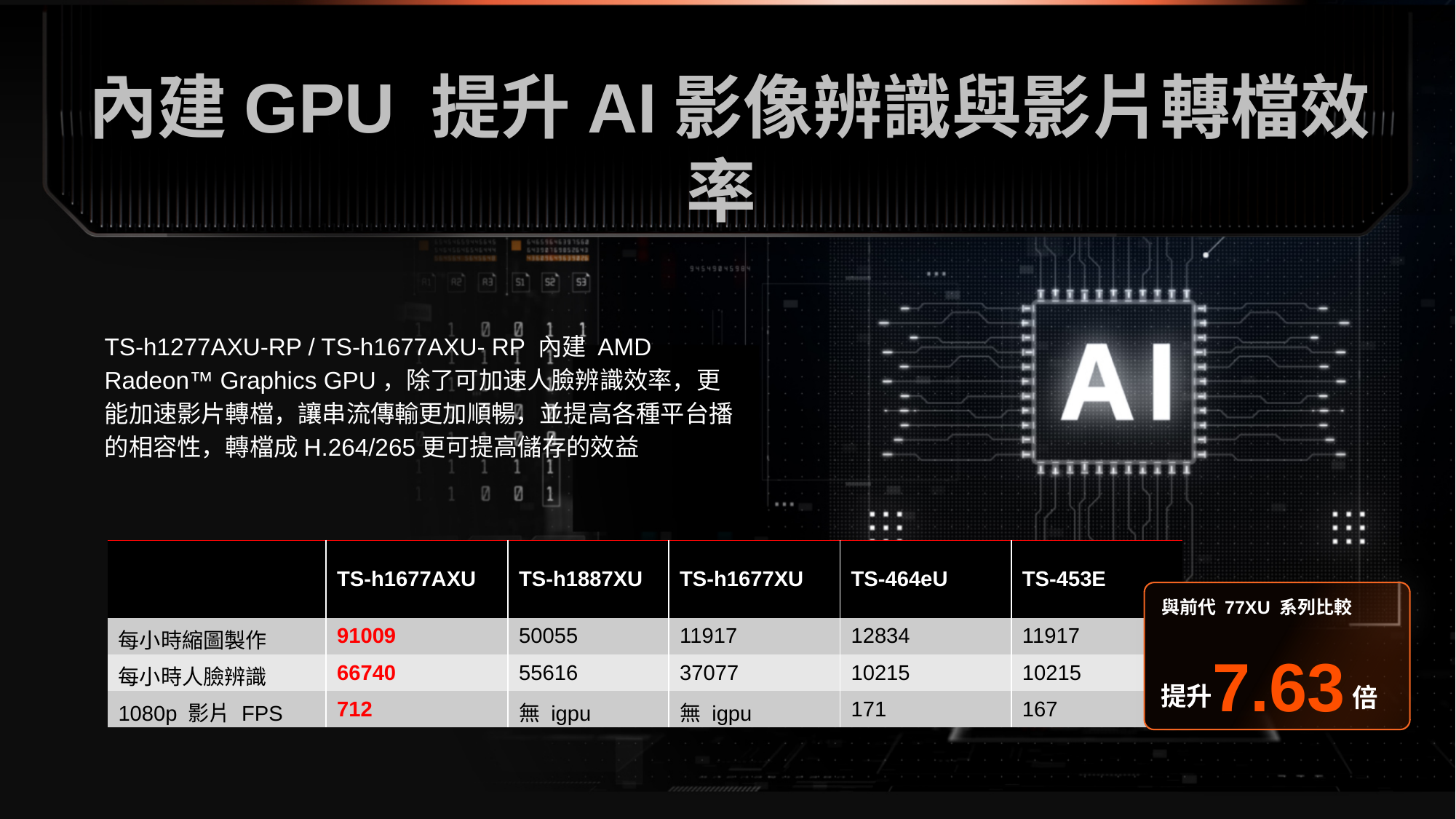

內建GPU 提升AI影像辨識與影片轉檔效率
TS-h1277AXU-RP / TS-h1677AXU- RP 內建 AMD Radeon™ Graphics GPU，除了可加速人臉辨識效率，更能加速影片轉檔，讓串流傳輸更加順暢，並提高各種平台播的相容性，轉檔成H.264/265更可提高儲存的效益
|  | TS-h1677AXU | TS-h1887XU | TS-h1677XU | TS-464eU | TS-453E |
| --- | --- | --- | --- | --- | --- |
| 每小時縮圖製作 | 91009 | 50055 | 11917 | 12834 | 11917 |
| 每小時人臉辨識 | 66740 | 55616 | 37077 | 10215 | 10215 |
| 1080p 影片 FPS | 712 | 無 igpu | 無 igpu | 171 | 167 |

與前代 77XU 系列比較
7.63
提升
倍